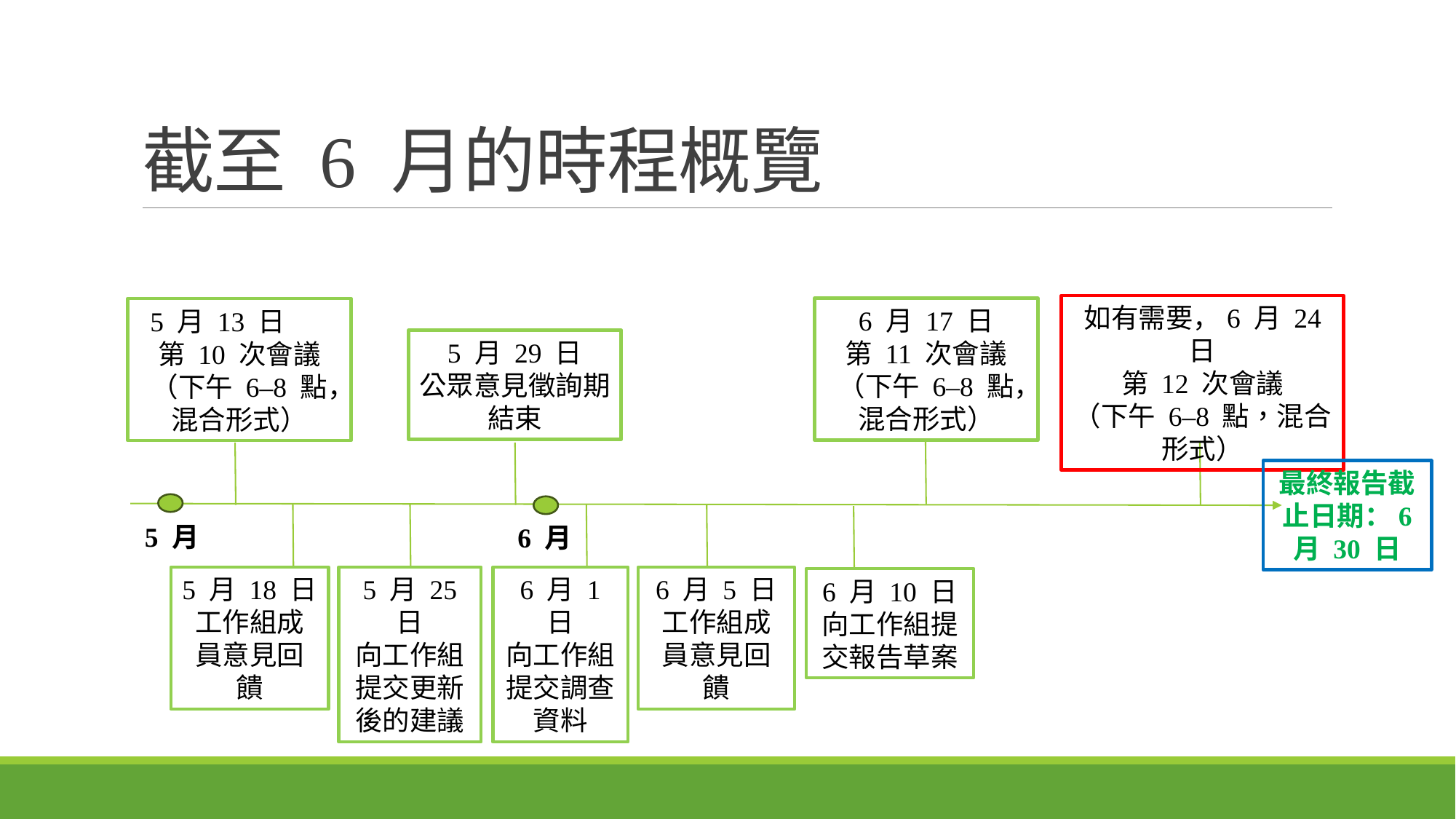

# 截至 6 月的時程概覽
如有需要，6 月 24 日
第 12 次會議
（下午 6–8 點，混合形式）
6 月 17 日
第 11 次會議
（下午 6–8 點，混合形式）
5 月 13 日
第 10 次會議
（下午 6–8 點，混合形式）
5 月 29 日
公眾意見徵詢期結束
最終報告截止日期：6 月 30 日

5 月
6 月
6 月 1 日
向工作組提交調查資料
6 月 5 日
工作組成員意見回饋
5 月 25 日
向工作組提交更新後的建議
5 月 18 日
工作組成員意見回饋
6 月 10 日
向工作組提交報告草案